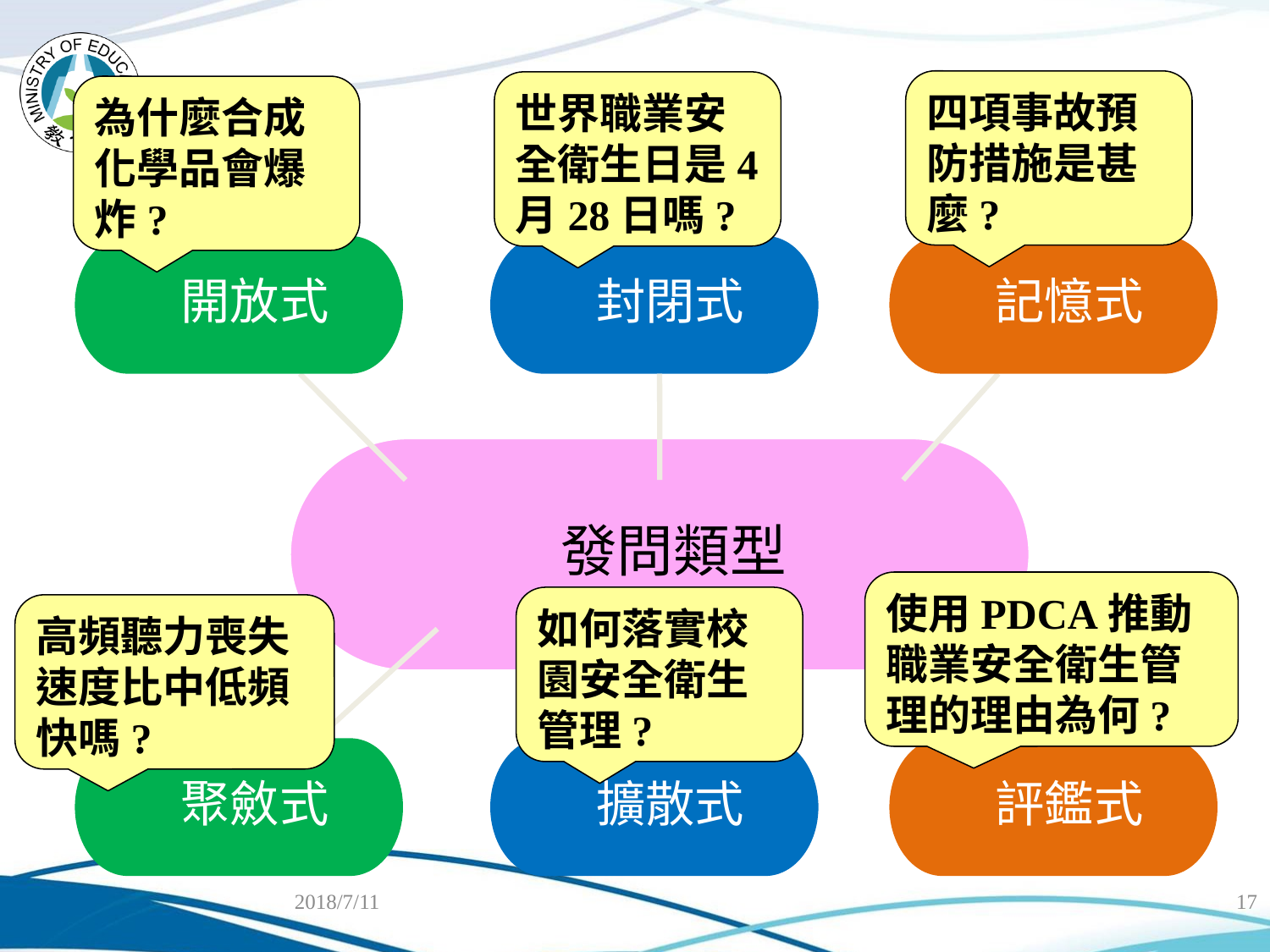

四項事故預防措施是甚麼?
世界職業安全衛生日是4月28日嗎?
為什麼合成化學品會爆炸?
　開放式
　封閉式
　記憶式

　發問類型

　聚斂式
　擴散式
　評鑑式
使用PDCA推動職業安全衛生管理的理由為何?
如何落實校園安全衛生管理?
高頻聽力喪失速度比中低頻快嗎?
2018/7/11
17